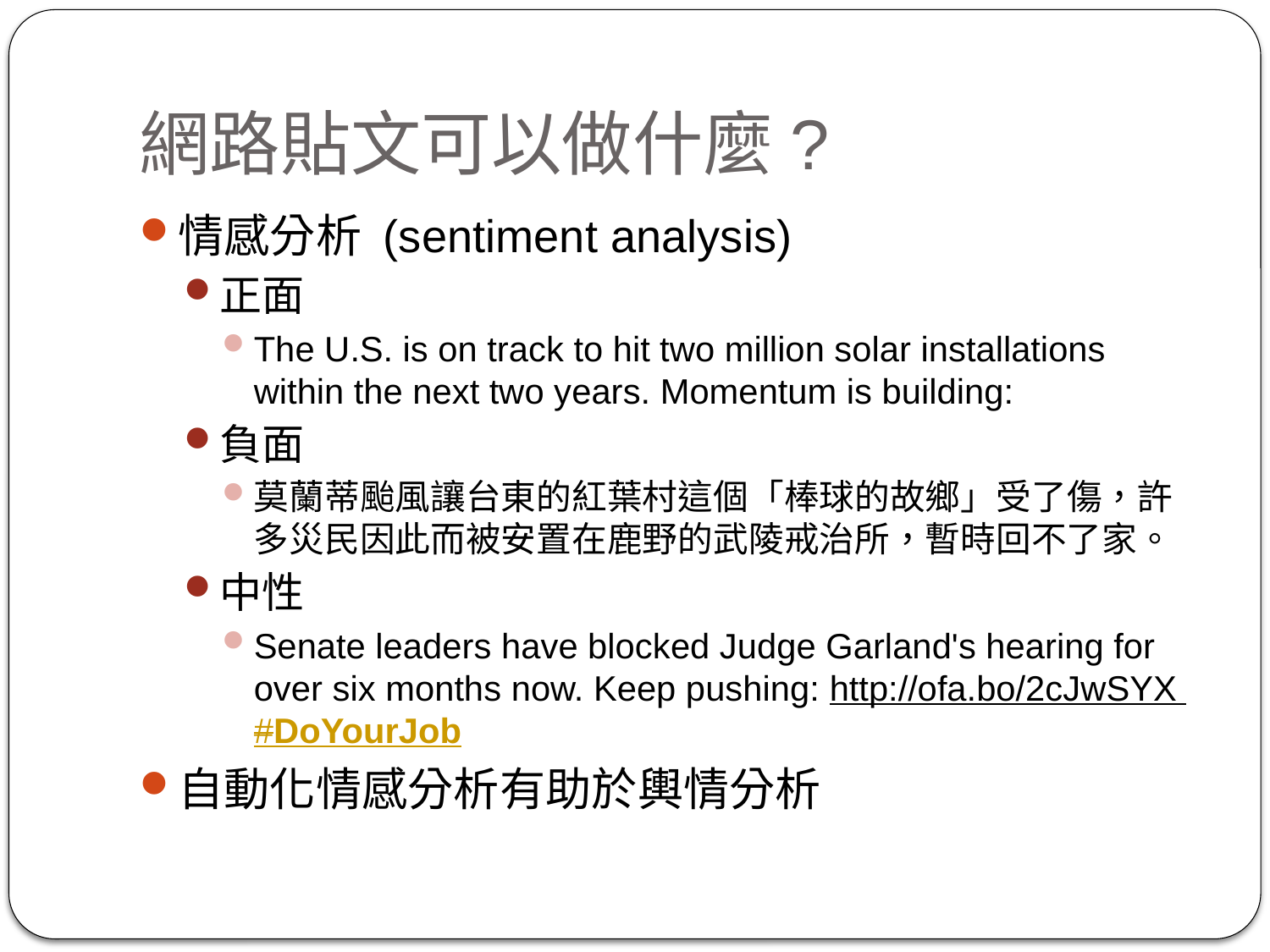

# 網路貼文可以做什麼?
情感分析 (sentiment analysis)
正面
The U.S. is on track to hit two million solar installations within the next two years. Momentum is building:
負面
莫蘭蒂颱風讓台東的紅葉村這個「棒球的故鄉」受了傷，許多災民因此而被安置在鹿野的武陵戒治所，暫時回不了家。
中性
Senate leaders have blocked Judge Garland's hearing for over six months now. Keep pushing: http://ofa.bo/2cJwSYX  #DoYourJob
自動化情感分析有助於輿情分析